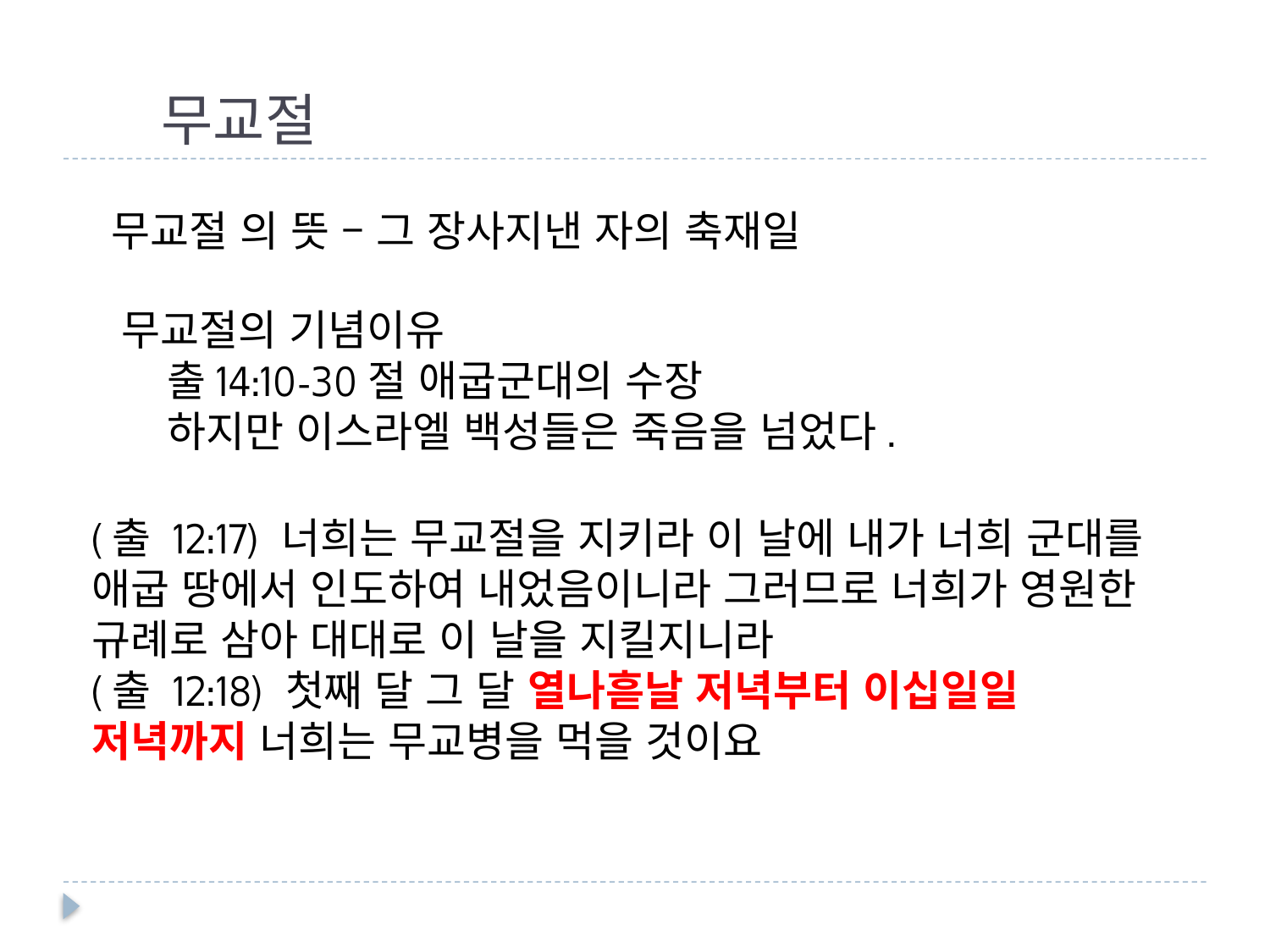

# 무교절
무교절 의 뜻 – 그 장사지낸 자의 축재일
무교절의 기념이유
   출14:10-30절 애굽군대의 수장
   하지만 이스라엘 백성들은 죽음을 넘었다.
(출 12:17) 너희는 무교절을 지키라 이 날에 내가 너희 군대를 애굽 땅에서 인도하여 내었음이니라 그러므로 너희가 영원한 규례로 삼아 대대로 이 날을 지킬지니라
(출 12:18) 첫째 달 그 달 열나흗날 저녁부터 이십일일 저녁까지 너희는 무교병을 먹을 것이요